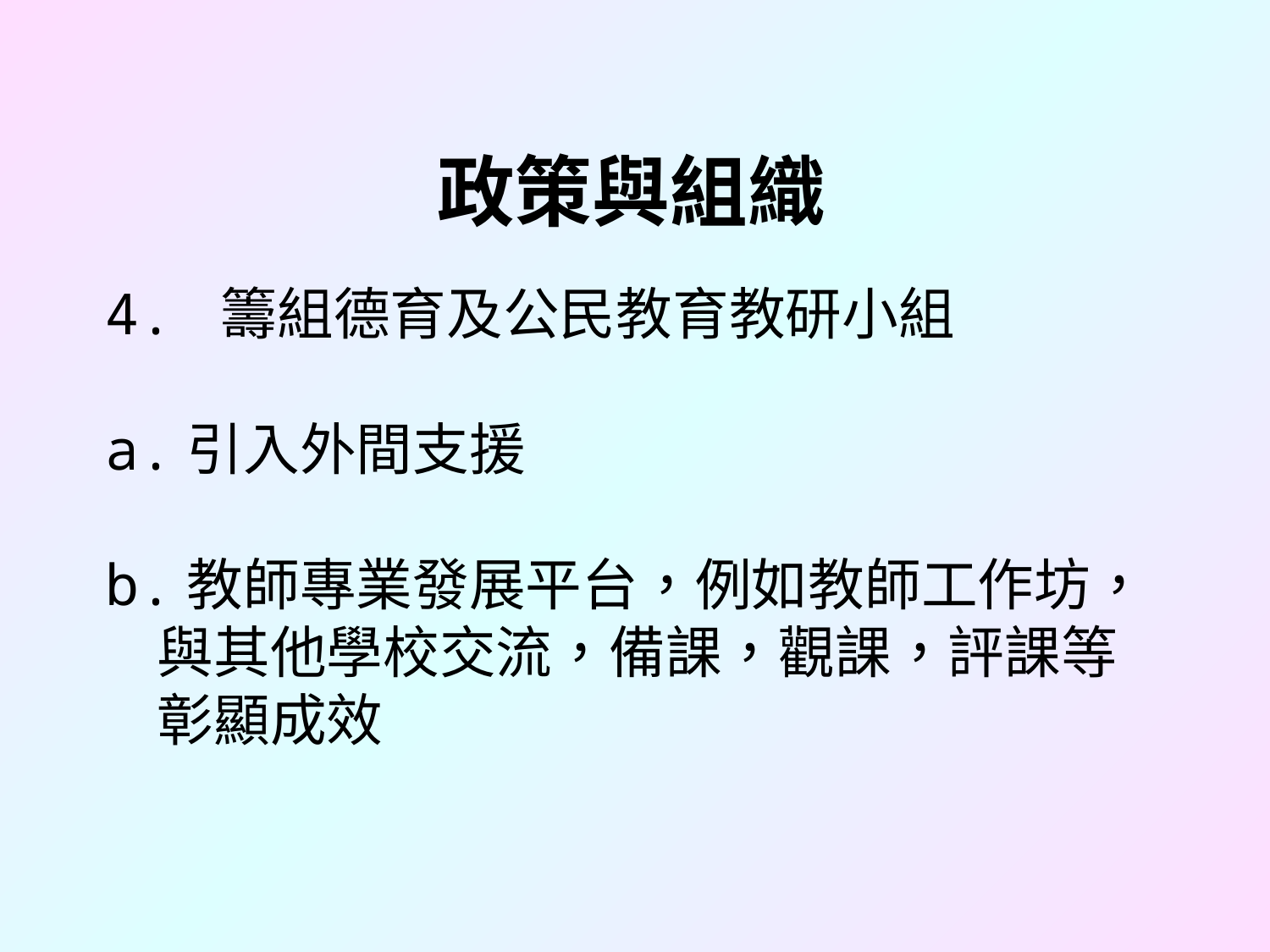

政策與組織

4. 籌組德育及公民教育教研小組

a.引入外間支援

b.教師專業發展平台，例如教師工作坊，
   與其他學校交流，備課，觀課，評課等
   彰顯成效